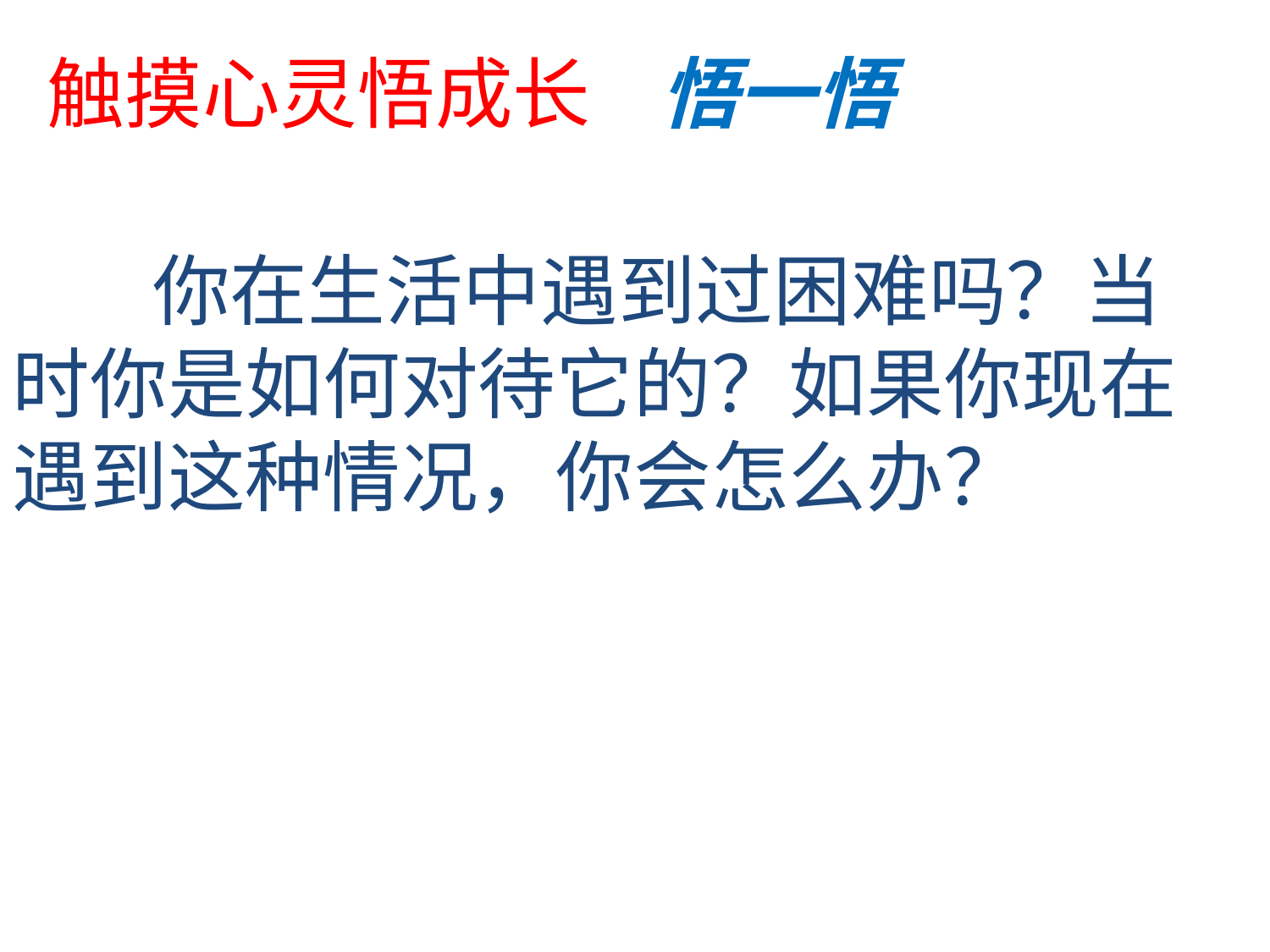

触摸心灵悟成长    悟一悟
       你在生活中遇到过困难吗？当时你是如何对待它的？如果你现在遇到这种情况，你会怎么办？